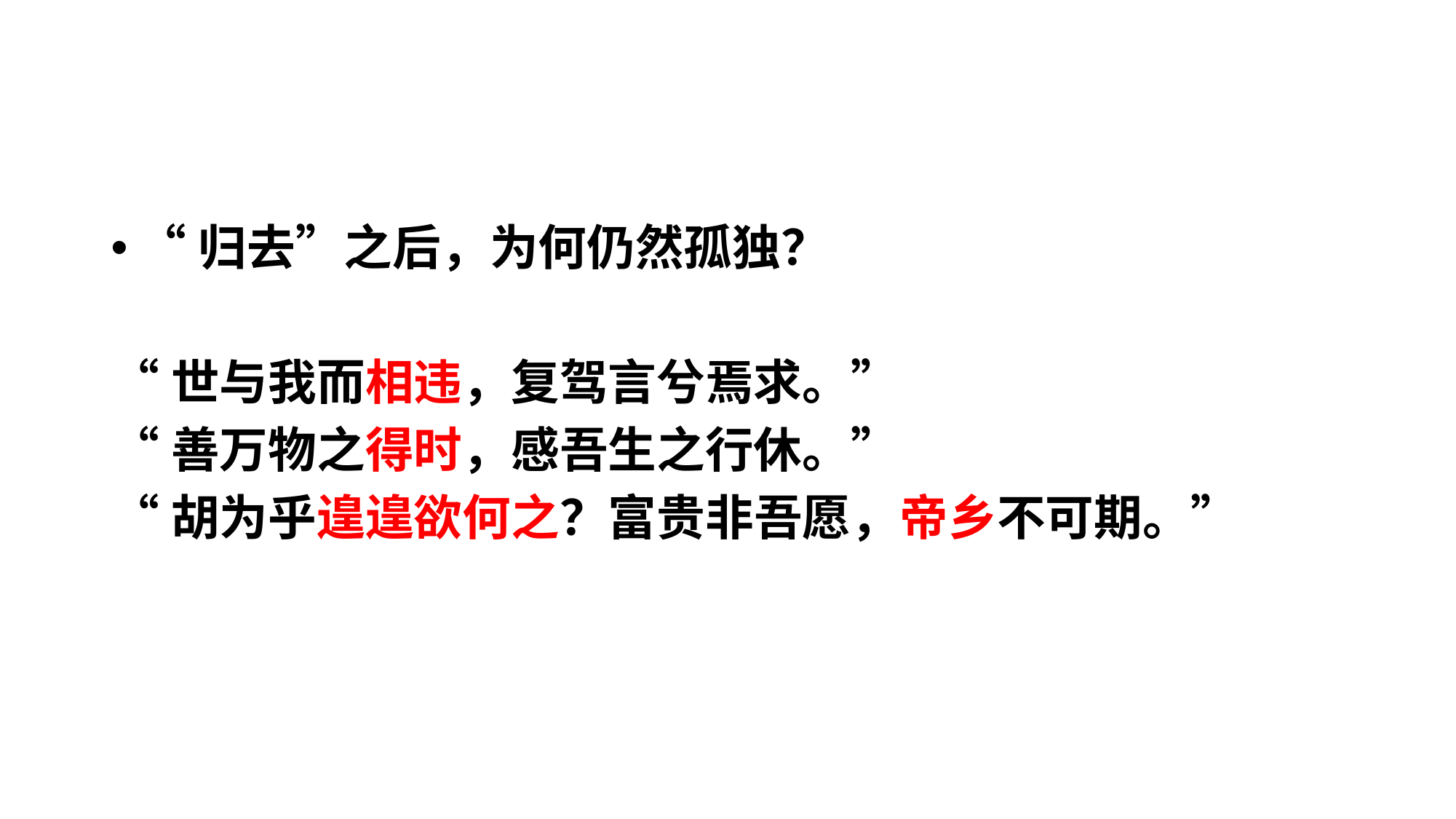

“归去”之后，为何仍然孤独？

“世与我而相违，复驾言兮焉求。”
“善万物之得时，感吾生之行休。”
“胡为乎遑遑欲何之？富贵非吾愿，帝乡不可期。”